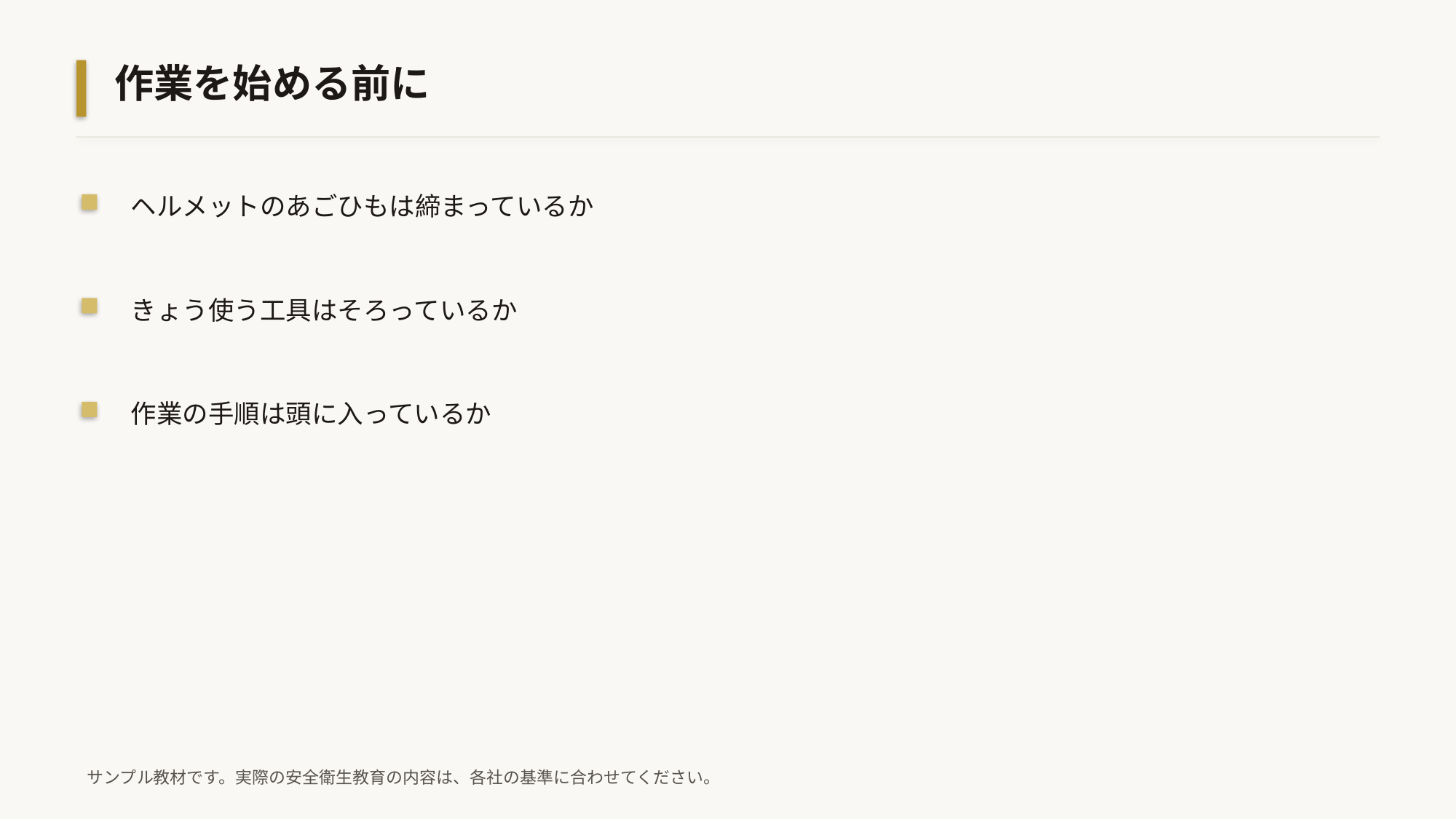

作業を始める前に

ヘルメットのあごひもは締まっているか

きょう使う工具はそろっているか

作業の手順は頭に入っているか

サンプル教材です。実際の安全衛生教育の内容は、各社の基準に合わせてください。